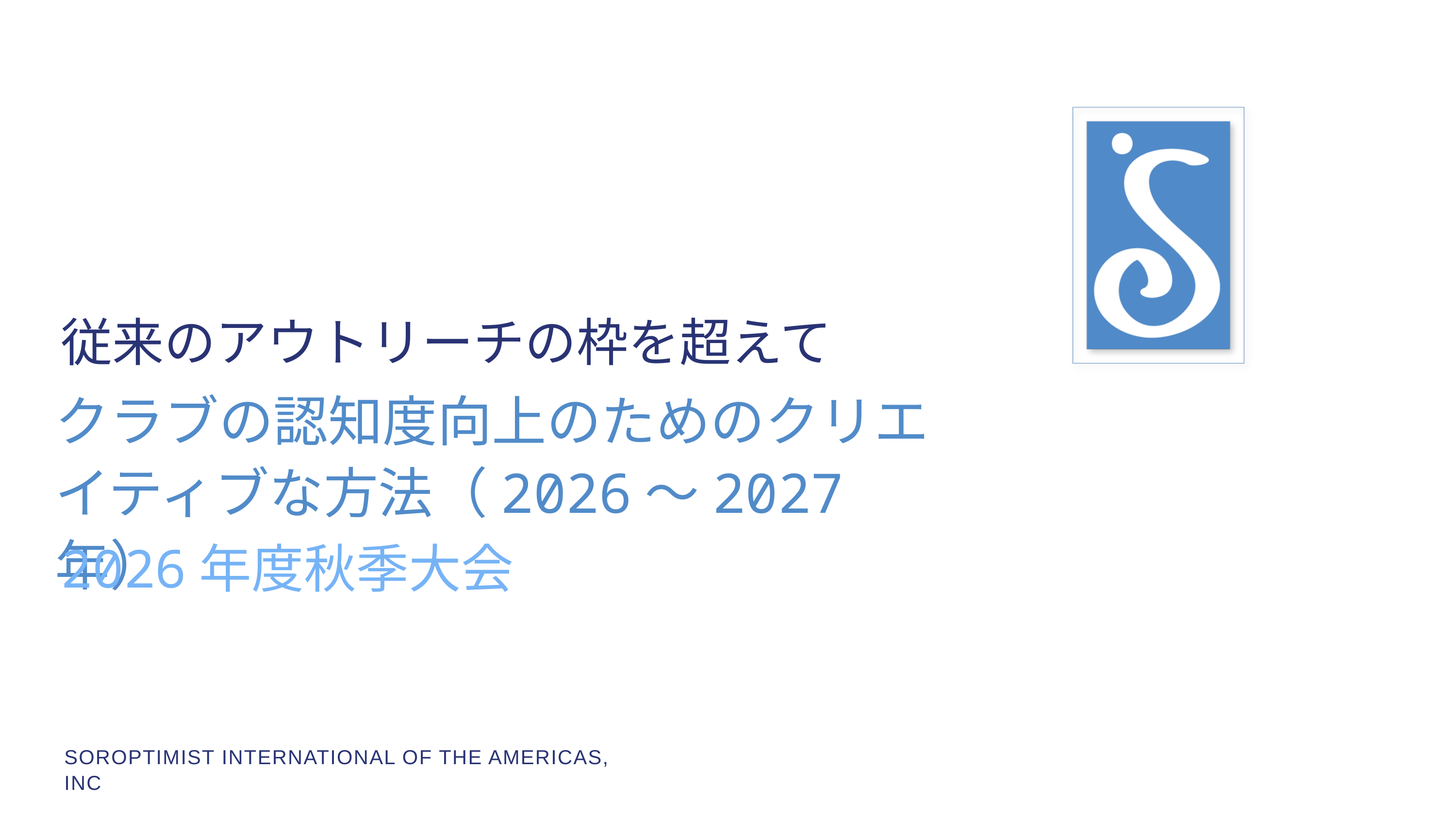

従来のアウトリーチの枠を超えて

クラブの認知度向上のためのクリエイティブな方法（2026〜2027年）
2026年度秋季大会
SOROPTIMIST INTERNATIONAL OF THE AMERICAS, INC